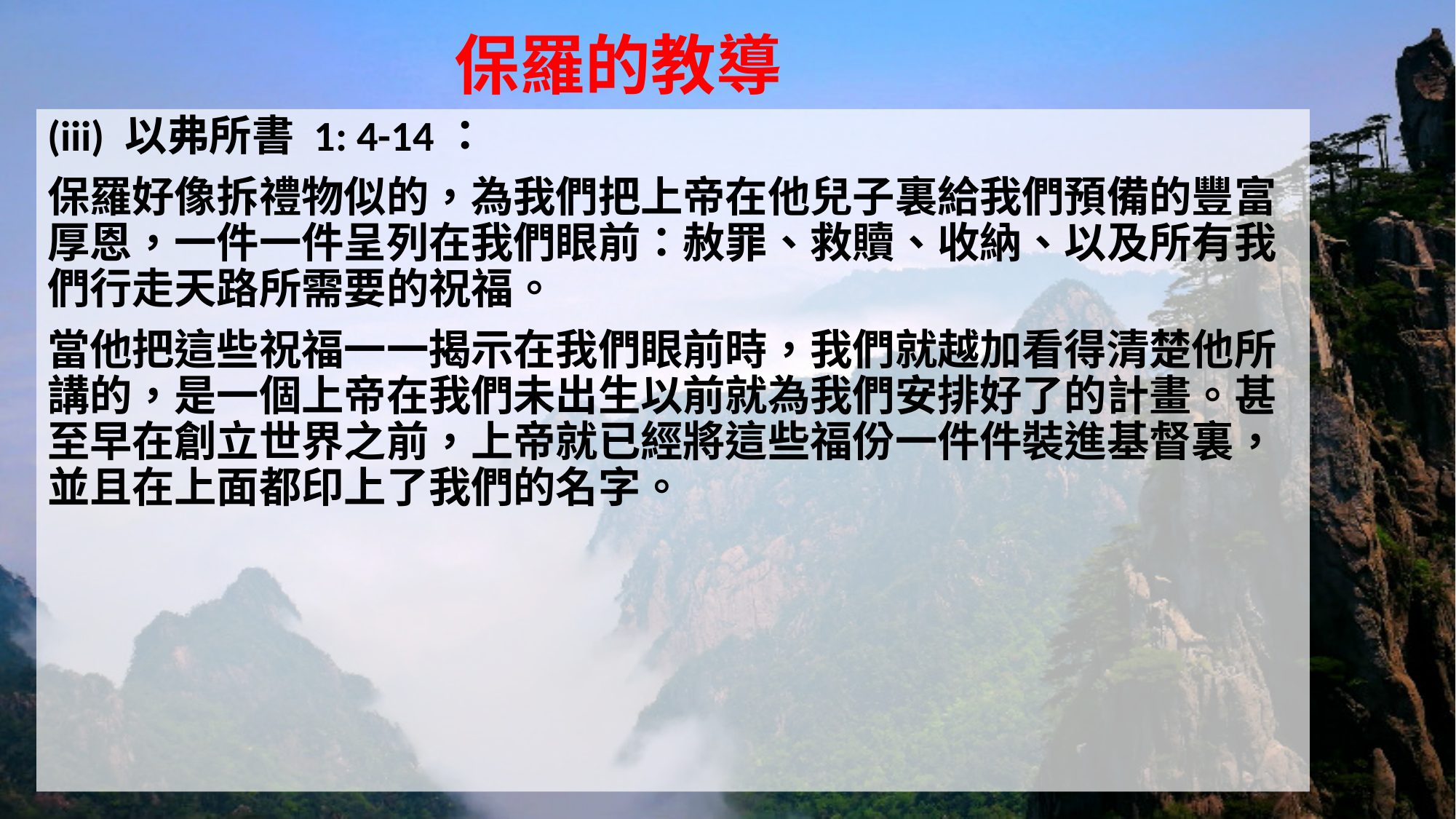

# 保羅的教導
(iii) 以弗所書 1: 4-14：
保羅好像拆禮物似的，為我們把上帝在他兒子裏給我們預備的豐富厚恩，一件一件呈列在我們眼前：赦罪、救贖、收納、以及所有我們行走天路所需要的祝福。
當他把這些祝福一一揭示在我們眼前時，我們就越加看得清楚他所講的，是一個上帝在我們未出生以前就為我們安排好了的計畫。甚至早在創立世界之前，上帝就已經將這些福份一件件裝進基督裏，並且在上面都印上了我們的名字。